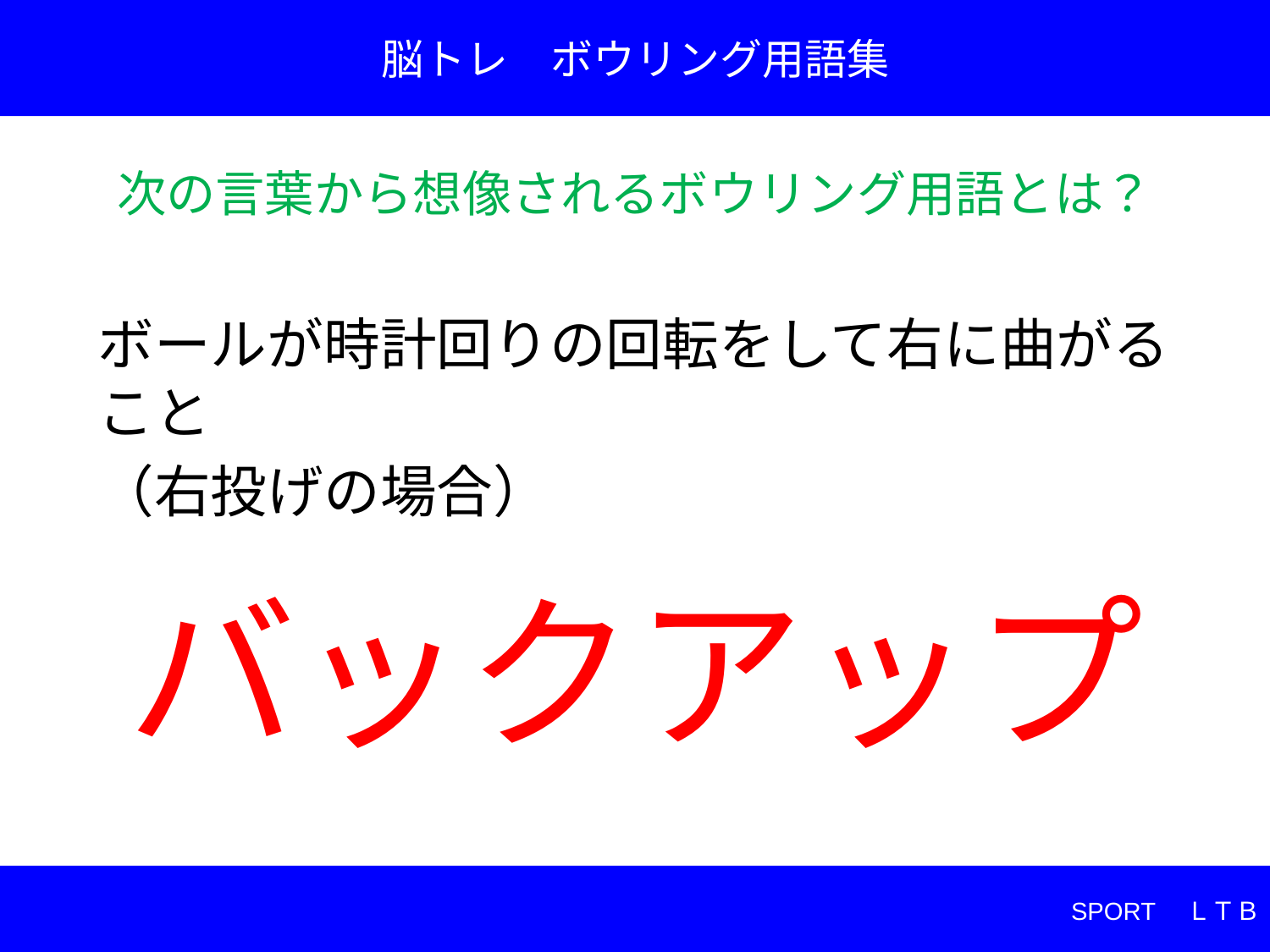

脳トレ　ボウリング用語集
次の言葉から想像されるボウリング用語とは？
ボールが時計回りの回転をして右に曲がること
（右投げの場合）
# バックアップ
SPORT　ＬＴＢ